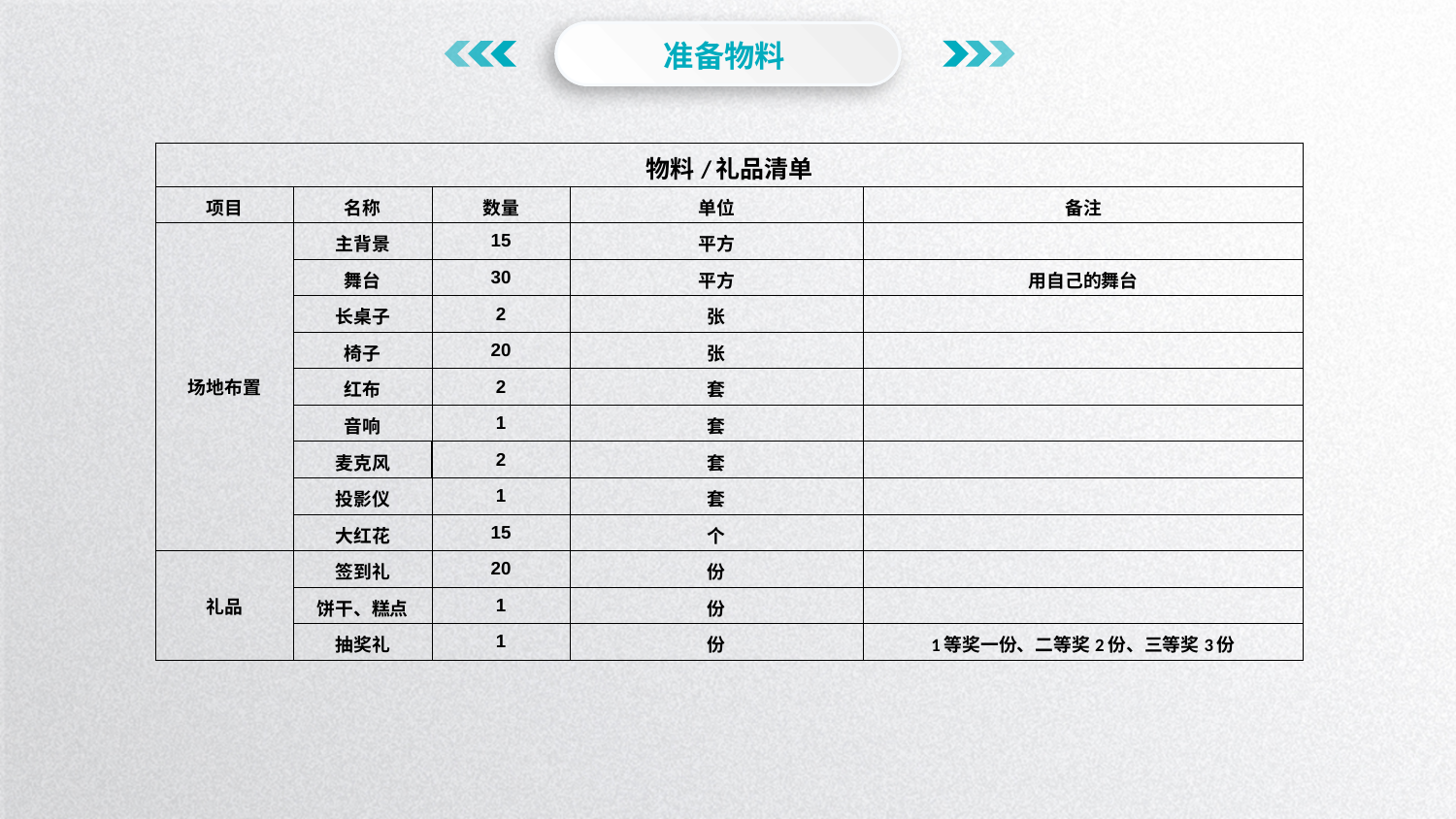

准备物料

| 物料/礼品清单 |  |  |  |  |
| --- | --- | --- | --- | --- |
| 项目 | 名称 | 数量 | 单位 | 备注 |
| 场地布置 | 主背景 | 15 | 平方 |  |
|  | 舞台 | 30 | 平方 | 用自己的舞台 |
|  | 长桌子 | 2 | 张 |  |
|  | 椅子 | 20 | 张 |  |
|  | 红布 | 2 | 套 |  |
|  | 音响 | 1 | 套 |  |
|  | 麦克风 | 2 | 套 |  |
|  | 投影仪 | 1 | 套 |  |
|  | 大红花 | 15 | 个 |  |
| 礼品 | 签到礼 | 20 | 份 |  |
|  | 饼干、糕点 | 1 | 份 |  |
|  | 抽奖礼 | 1 | 份 | 1等奖一份、二等奖2份、三等奖3份 |